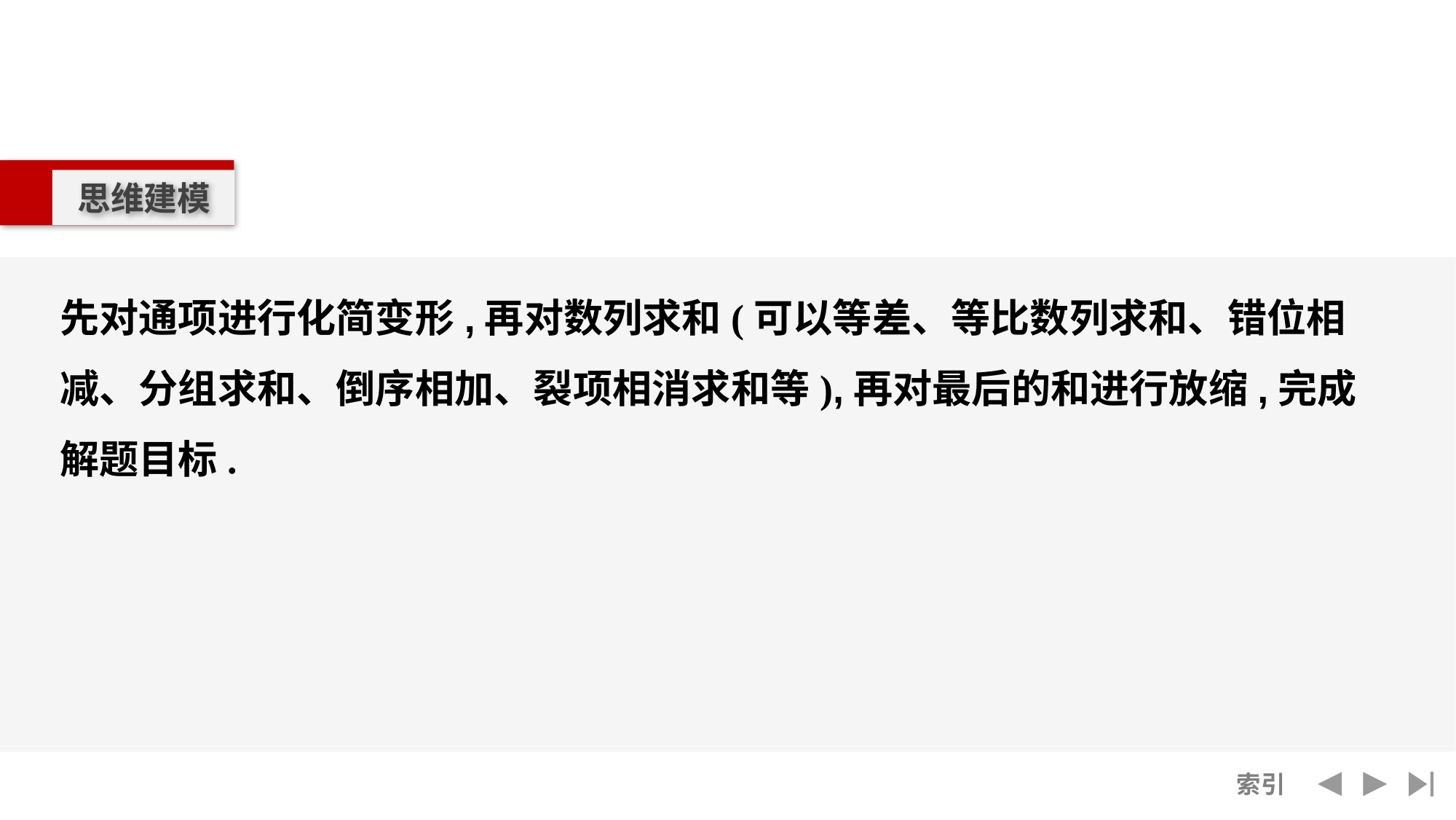

思维建模

先对通项进行化简变形,再对数列求和(可以等差、等比数列求和、错位相减、分组求和、倒序相加、裂项相消求和等),再对最后的和进行放缩,完成解题目标.